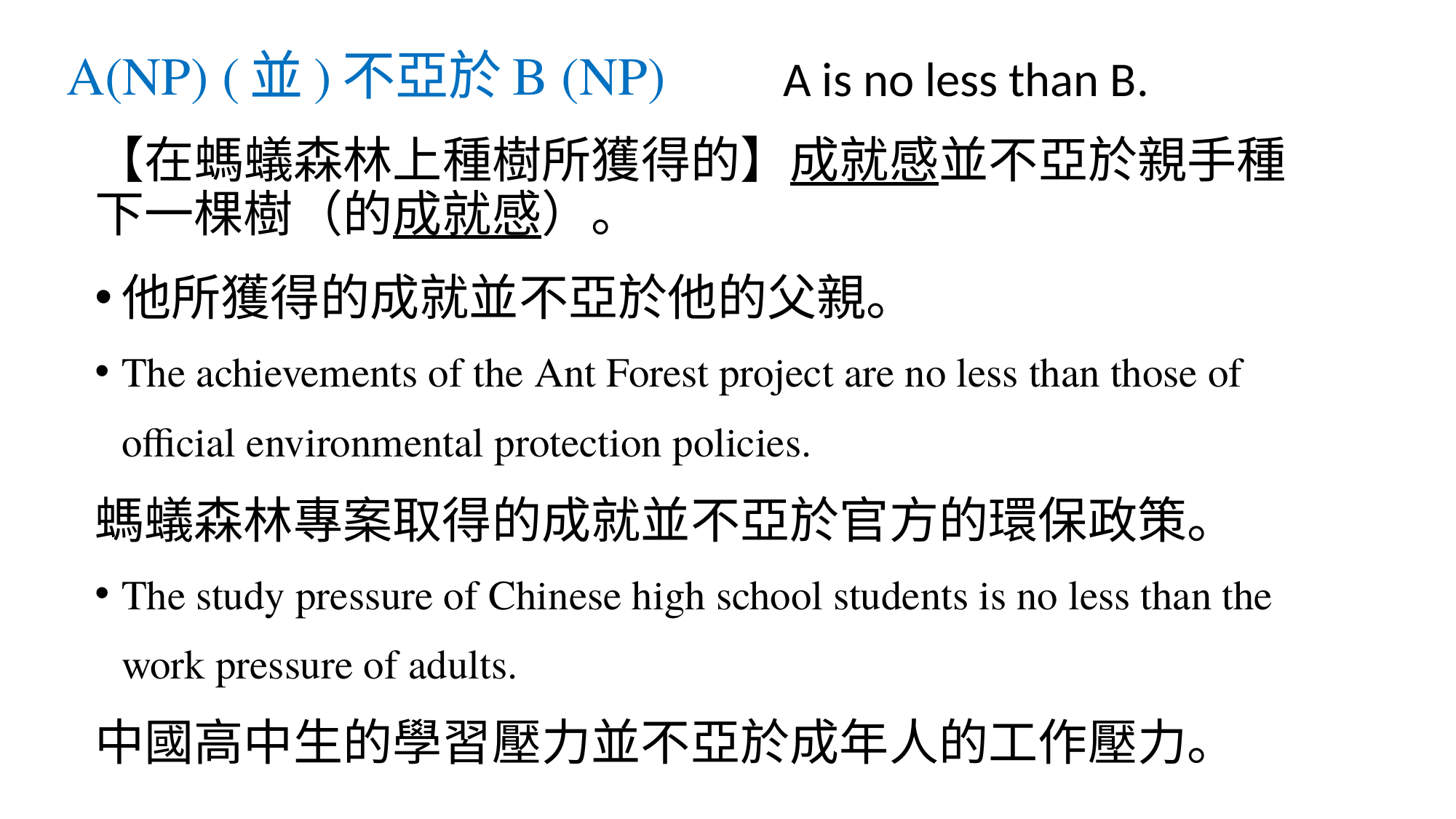

# A(NP) (並)不亞於B (NP)
A is no less than B.
【在螞蟻森林上種樹所獲得的】成就感並不亞於親手種下一棵樹（的成就感）。
他所獲得的成就並不亞於他的父親。
The achievements of the Ant Forest project are no less than those of official environmental protection policies.
螞蟻森林專案取得的成就並不亞於官方的環保政策。
The study pressure of Chinese high school students is no less than the work pressure of adults.
中國高中生的學習壓力並不亞於成年人的工作壓力。